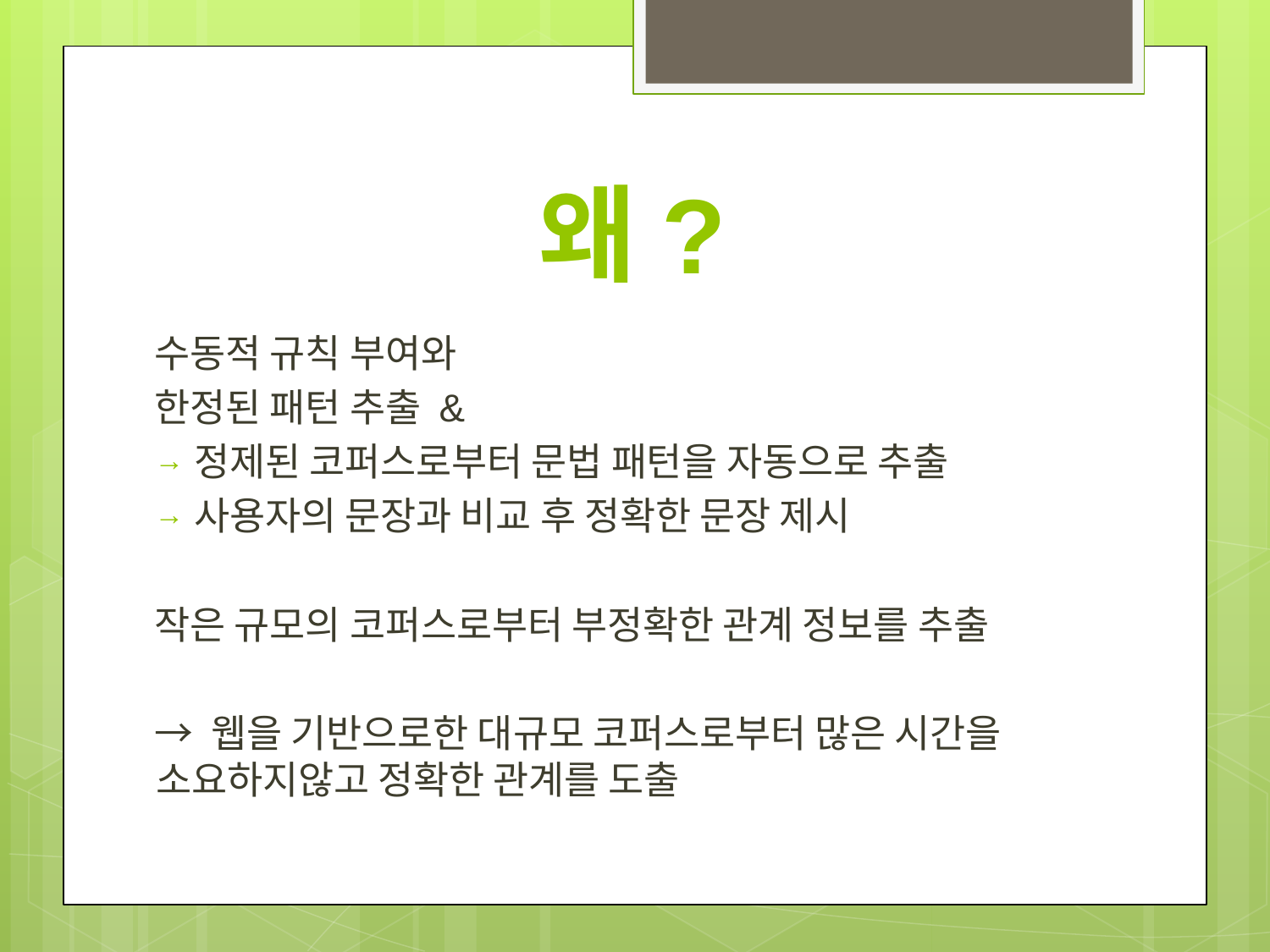

# 왜?
수동적 규칙 부여와
한정된 패턴 추출 &
정제된 코퍼스로부터 문법 패턴을 자동으로 추출
사용자의 문장과 비교 후 정확한 문장 제시

작은 규모의 코퍼스로부터 부정확한 관계 정보를 추출

→ 웹을 기반으로한 대규모 코퍼스로부터 많은 시간을 소요하지않고 정확한 관계를 도출